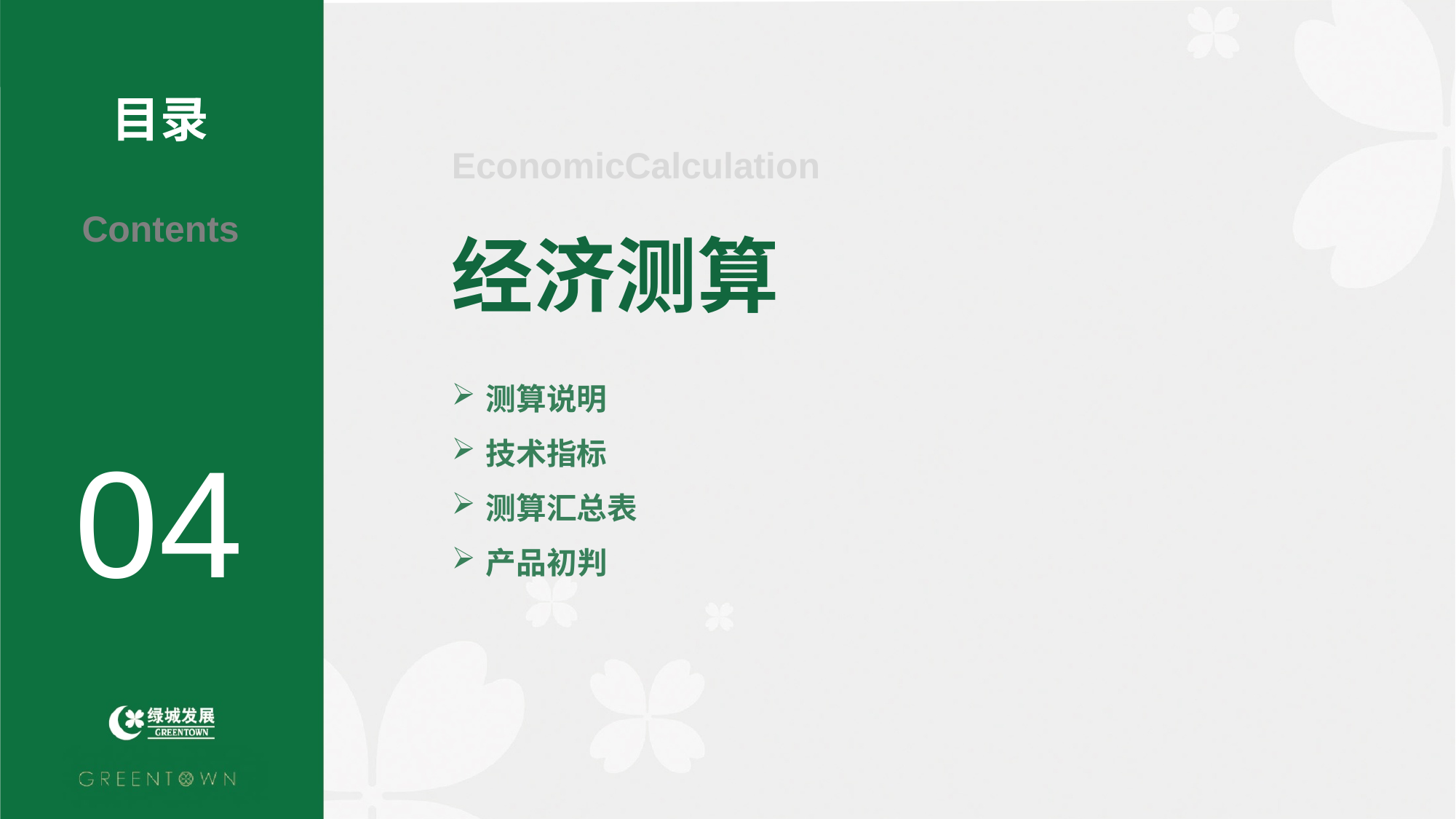

目录

Contents
EconomicCalculation
经济测算
测算说明
技术指标
测算汇总表
产品初判
04